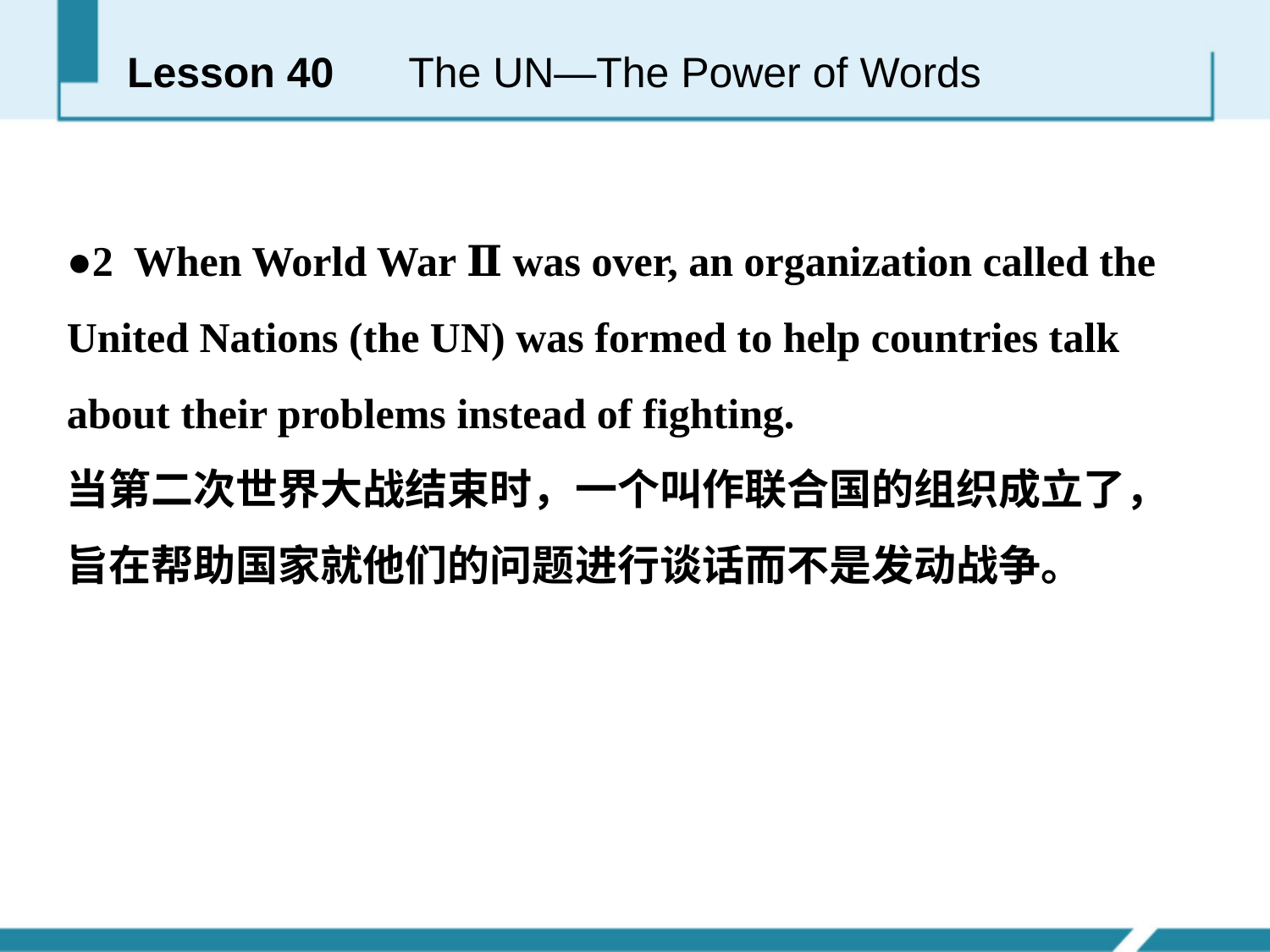

Lesson 40 　The UN—The Power of Words
●2  When World War Ⅱ was over, an organization called the United Nations (the UN) was formed to help countries talk about their problems instead of fighting.
当第二次世界大战结束时，一个叫作联合国的组织成立了，旨在帮助国家就他们的问题进行谈话而不是发动战争。